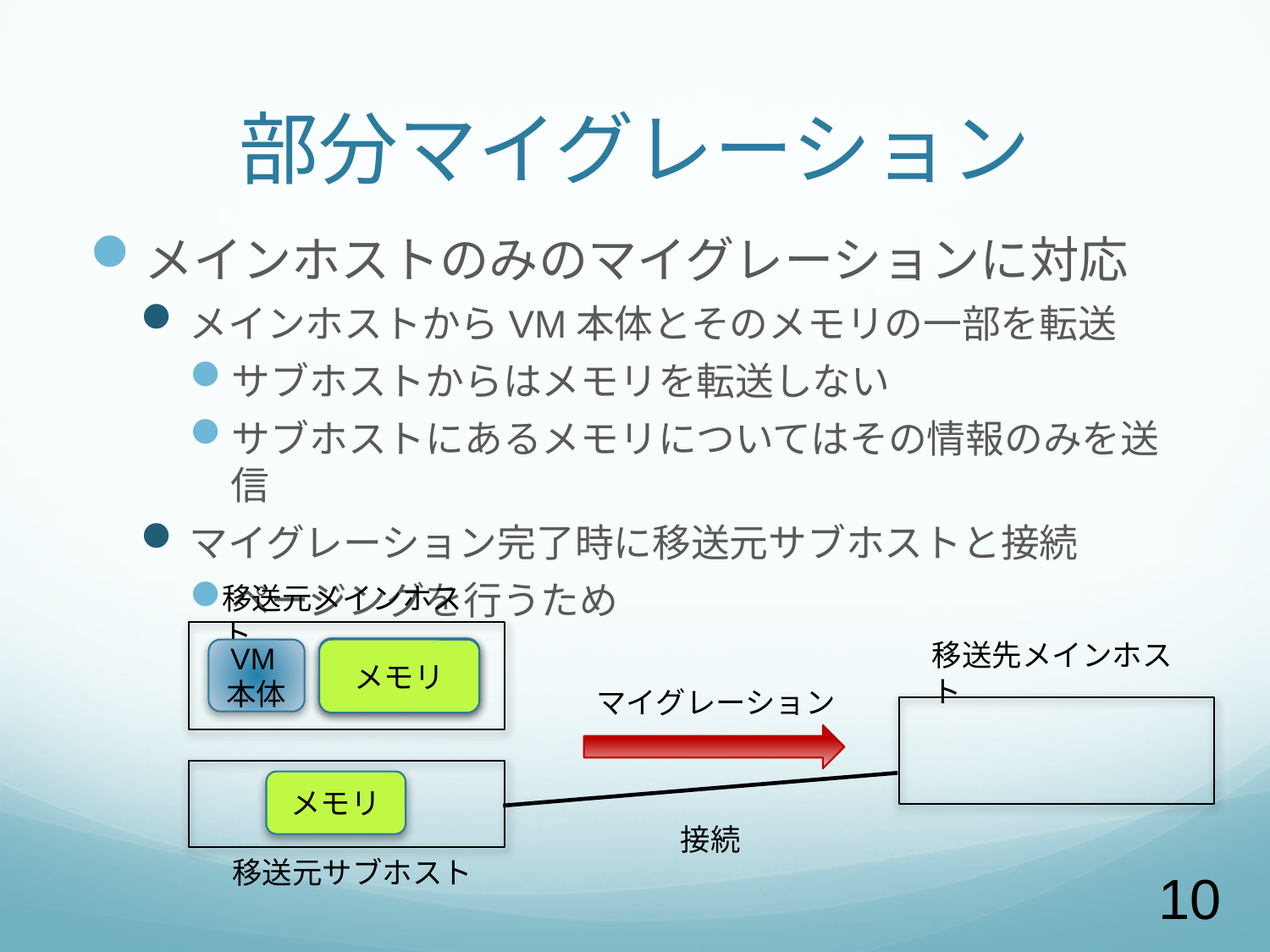

# 部分マイグレーション
メインホストのみのマイグレーションに対応
メインホストからVM本体とそのメモリの一部を転送
サブホストからはメモリを転送しない
サブホストにあるメモリについてはその情報のみを送信
マイグレーション完了時に移送元サブホストと接続
ページングを行うため

移送元メインホスト

移送先メインホスト
メモリ
VM本体
メモリ
マイグレーション

メモリ
接続
移送元サブホスト
10